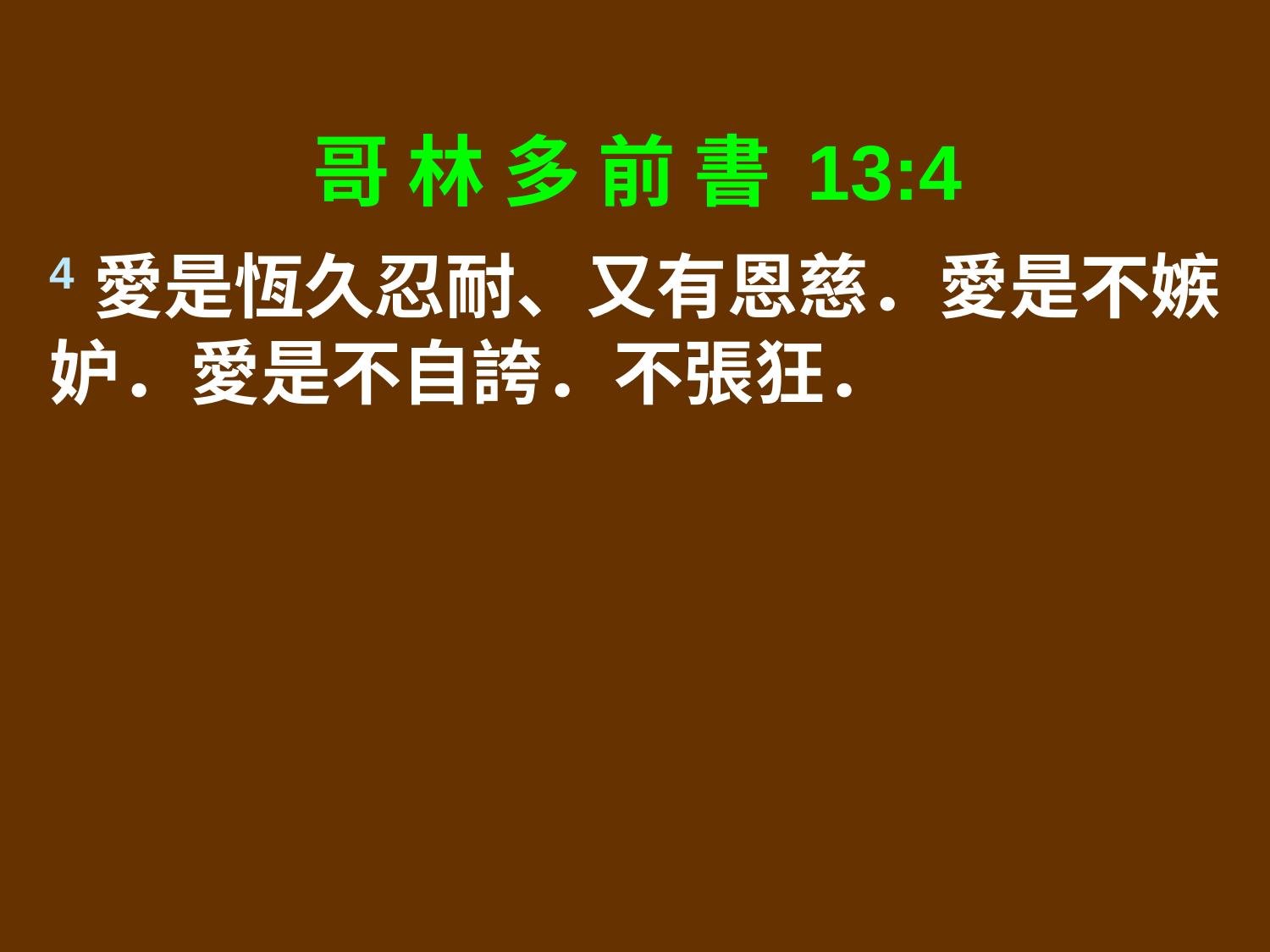

哥 林 多 前 書 13:4
4愛是恆久忍耐、又有恩慈．愛是不嫉妒．愛是不自誇．不張狂．